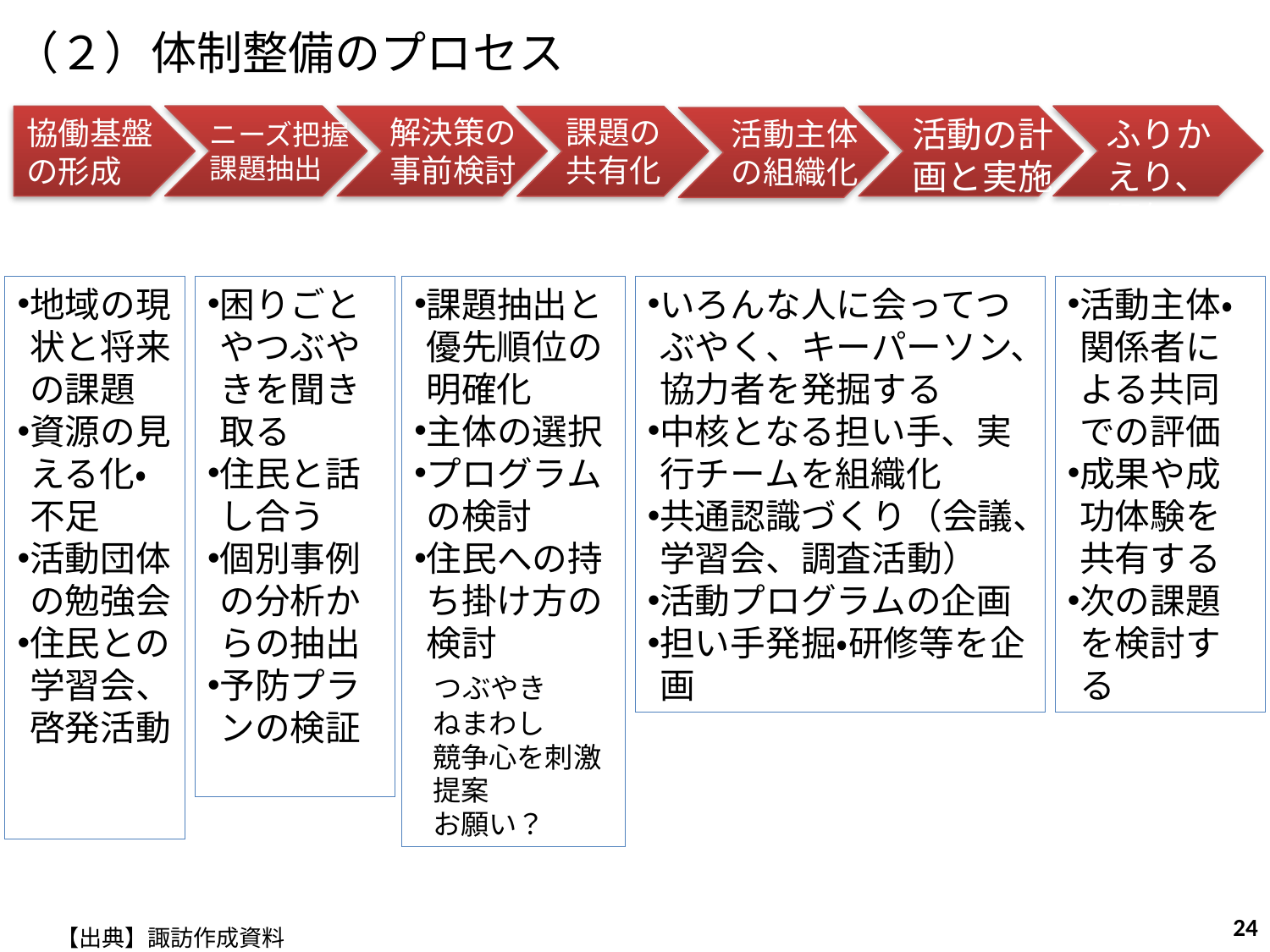

（２）体制整備のプロセス
ニーズ把握
課題抽出

ふりかえり、評価
協働基盤
の形成

解決策の事前検討

活動の計画と実施

課題の
共有化

活動主体の組織化
地域の現状と将来の課題
資源の見える化・不足
活動団体の勉強会
住民との学習会、啓発活動

困りごとやつぶやきを聞き取る
住民と話し合う
個別事例の分析からの抽出
予防プランの検証

課題抽出と優先順位の明確化
主体の選択
プログラムの検討
住民への持ち掛け方の検討
 つぶやき
 ねまわし
 競争心を刺激
 提案
 お願い？
いろんな人に会ってつぶやく、キーパーソン、協力者を発掘する
中核となる担い手、実行チームを組織化
共通認識づくり（会議、学習会、調査活動）
活動プログラムの企画
担い手発掘・研修等を企画
活動主体・関係者による共同での評価
成果や成功体験を共有する
次の課題を検討する
24
【出典】諏訪作成資料